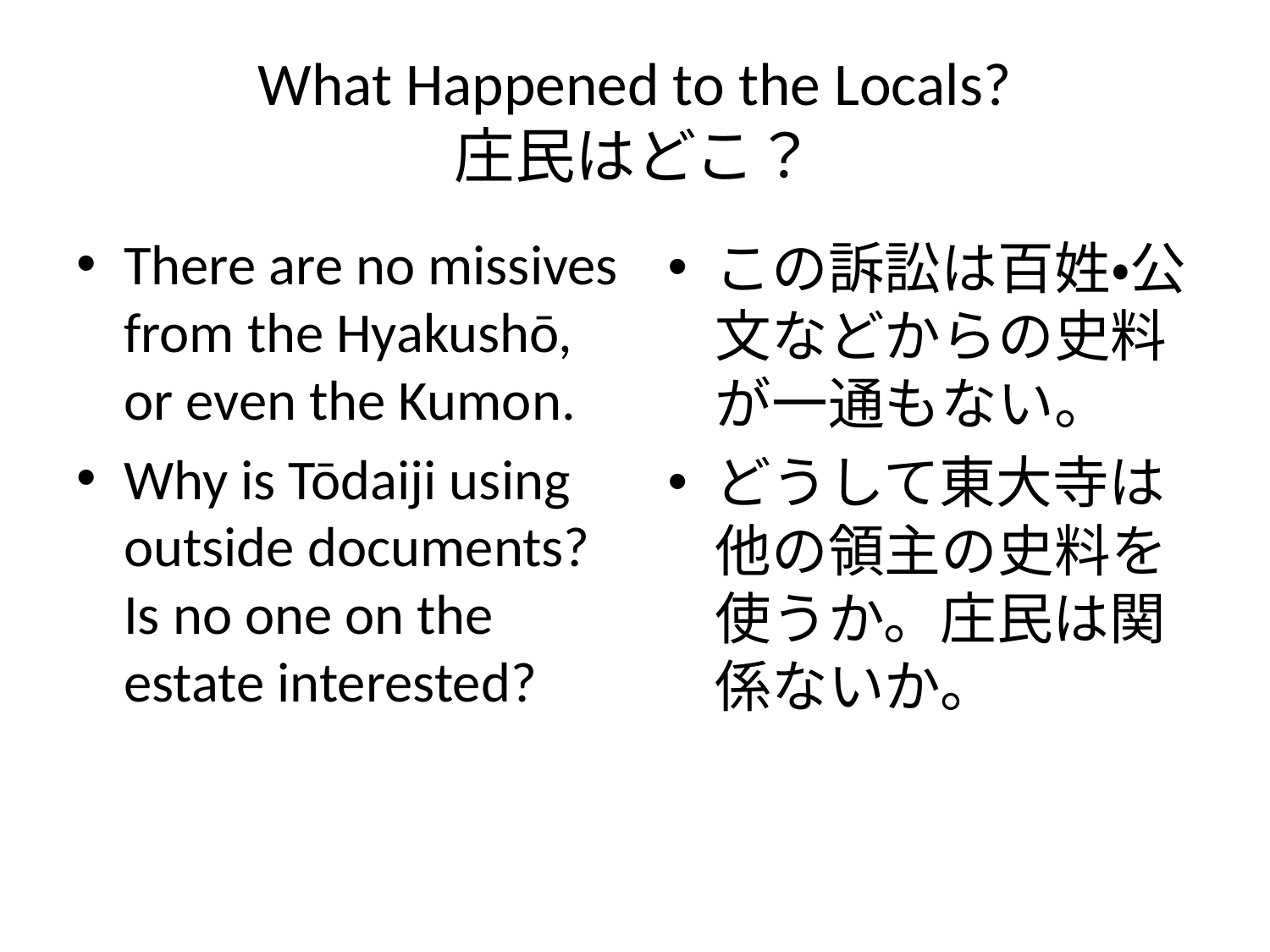

# What Happened to the Locals? 庄民はどこ？
There are no missives from the Hyakushō, or even the Kumon.
Why is Tōdaiji using outside documents? Is no one on the estate interested?
この訴訟は百姓・公文などからの史料が一通もない。
どうして東大寺は他の領主の史料を使うか。庄民は関係ないか。